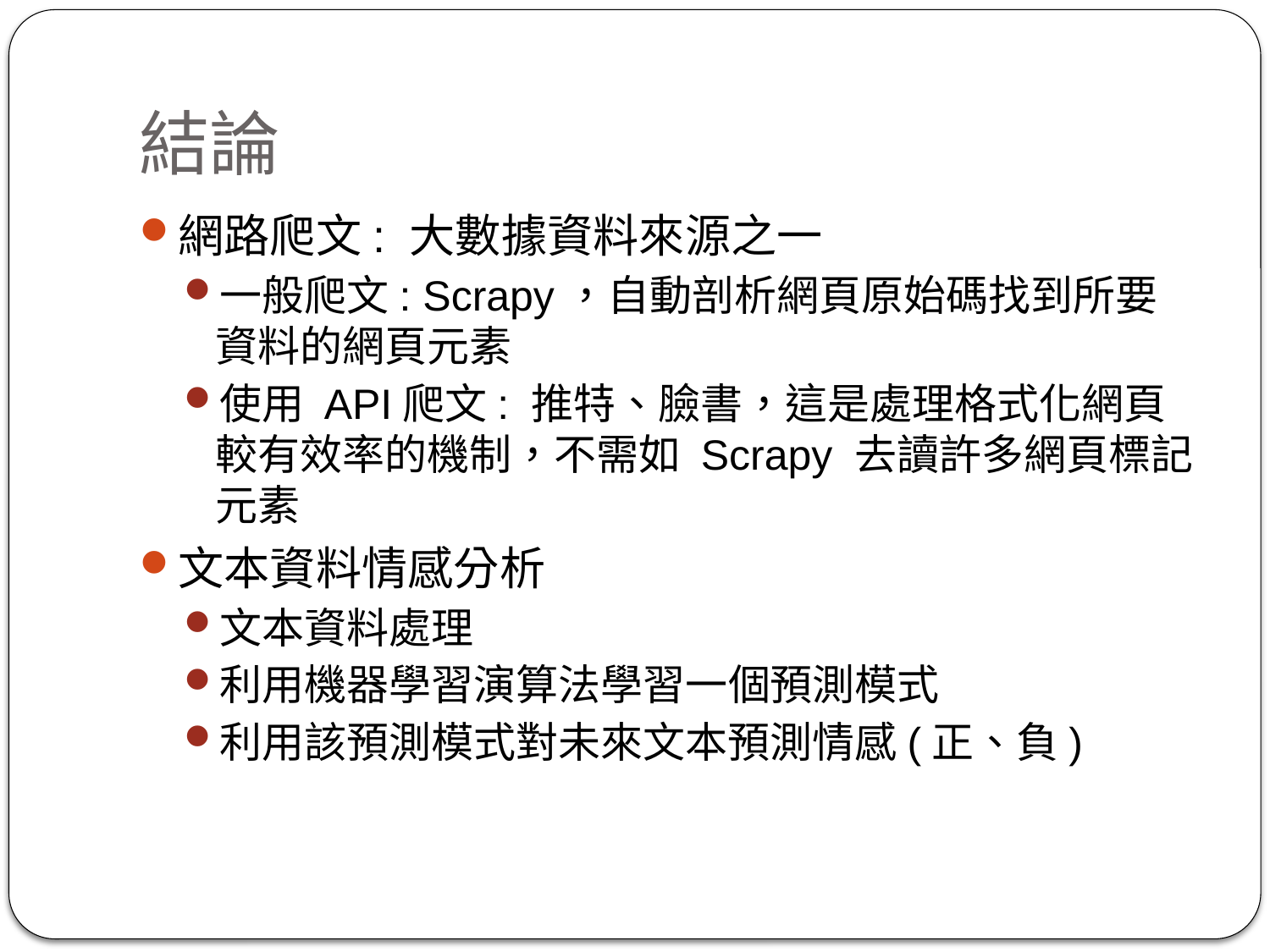

# 結論
網路爬文: 大數據資料來源之一
一般爬文: Scrapy，自動剖析網頁原始碼找到所要資料的網頁元素
使用 API爬文: 推特、臉書，這是處理格式化網頁較有效率的機制，不需如 Scrapy 去讀許多網頁標記元素
文本資料情感分析
文本資料處理
利用機器學習演算法學習一個預測模式
利用該預測模式對未來文本預測情感(正、負)